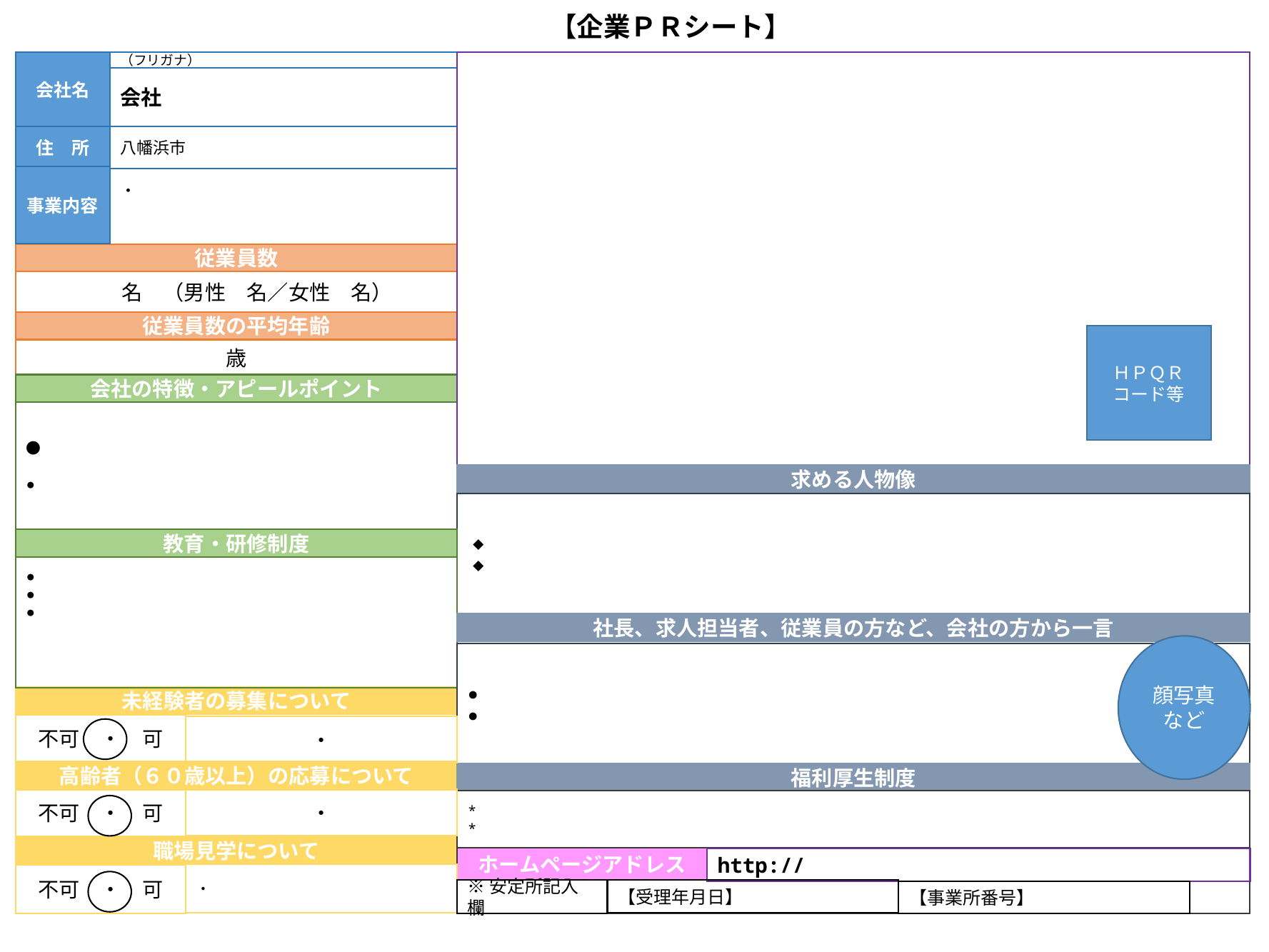

【企業ＰＲシート】
（フリガナ）
会社

会社名
住　所
八幡浜市
事業内容
・
従業員数
　　名　（男性　名／女性　名）
従業員数の平均年齢
ＨＰＱＲコード等
歳
会社の特徴・アピールポイント
●
●
求める人物像
◆
◆
教育・研修制度

●
●
●
社長、求人担当者、従業員の方など、会社の方から一言
顔写真など
●
●
未経験者の募集について
不可　・　可
・

高齢者（６０歳以上）の応募について
福利厚生制度
・
不可　・　可
*
*

職場見学について

ホームページアドレス
http://
・
不可　・　可

【受理年月日】
※安定所記入欄
【事業所番号】